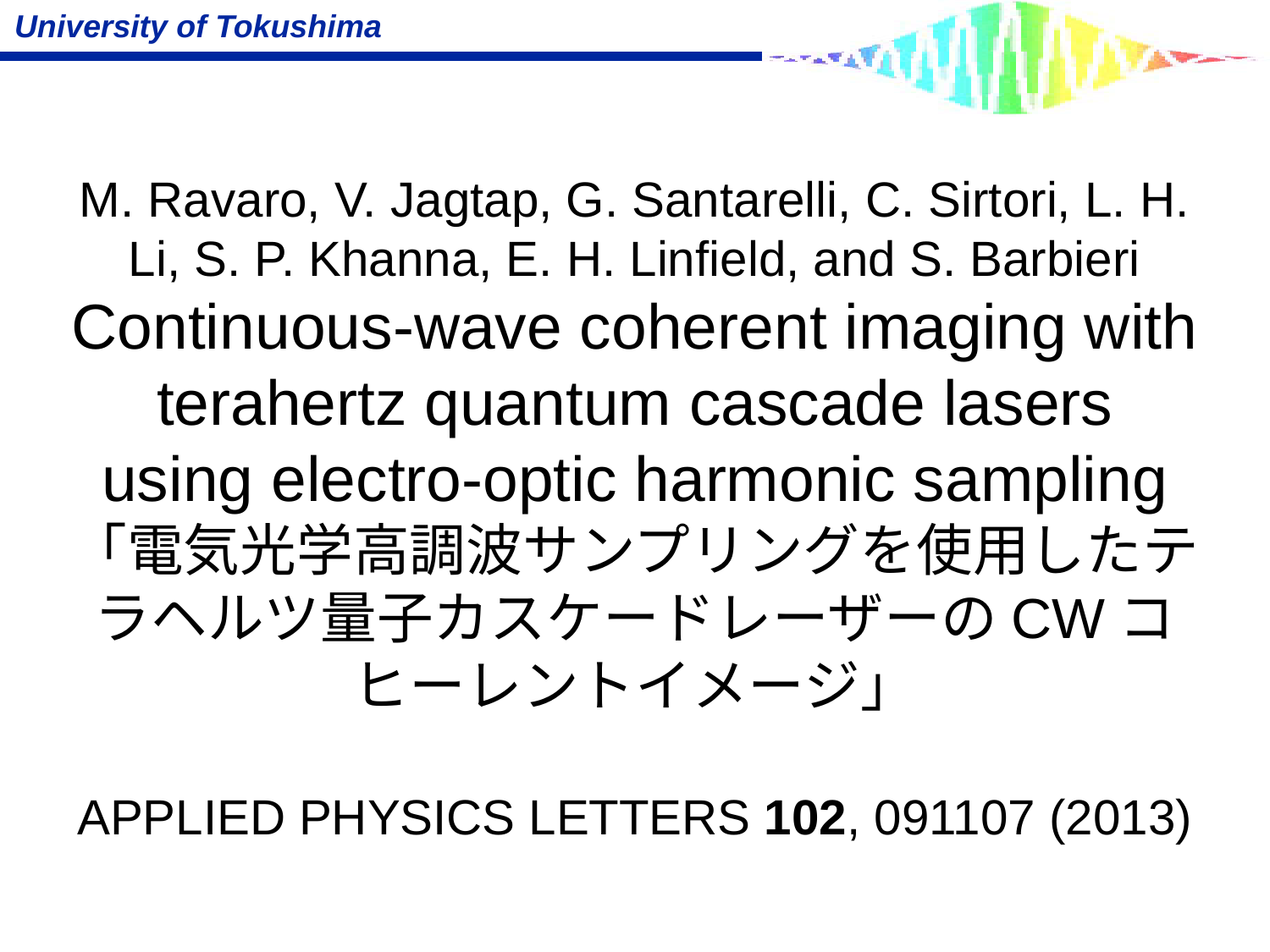

# M. Ravaro, V. Jagtap, G. Santarelli, C. Sirtori, L. H. Li, S. P. Khanna, E. H. Linfield, and S. Barbieri Continuous-wave coherent imaging with terahertz quantum cascade lasers using electro-optic harmonic sampling 「電気光学高調波サンプリングを使用したテラヘルツ量子カスケードレーザーのCWコヒーレントイメージ」 APPLIED PHYSICS LETTERS 102, 091107 (2013)